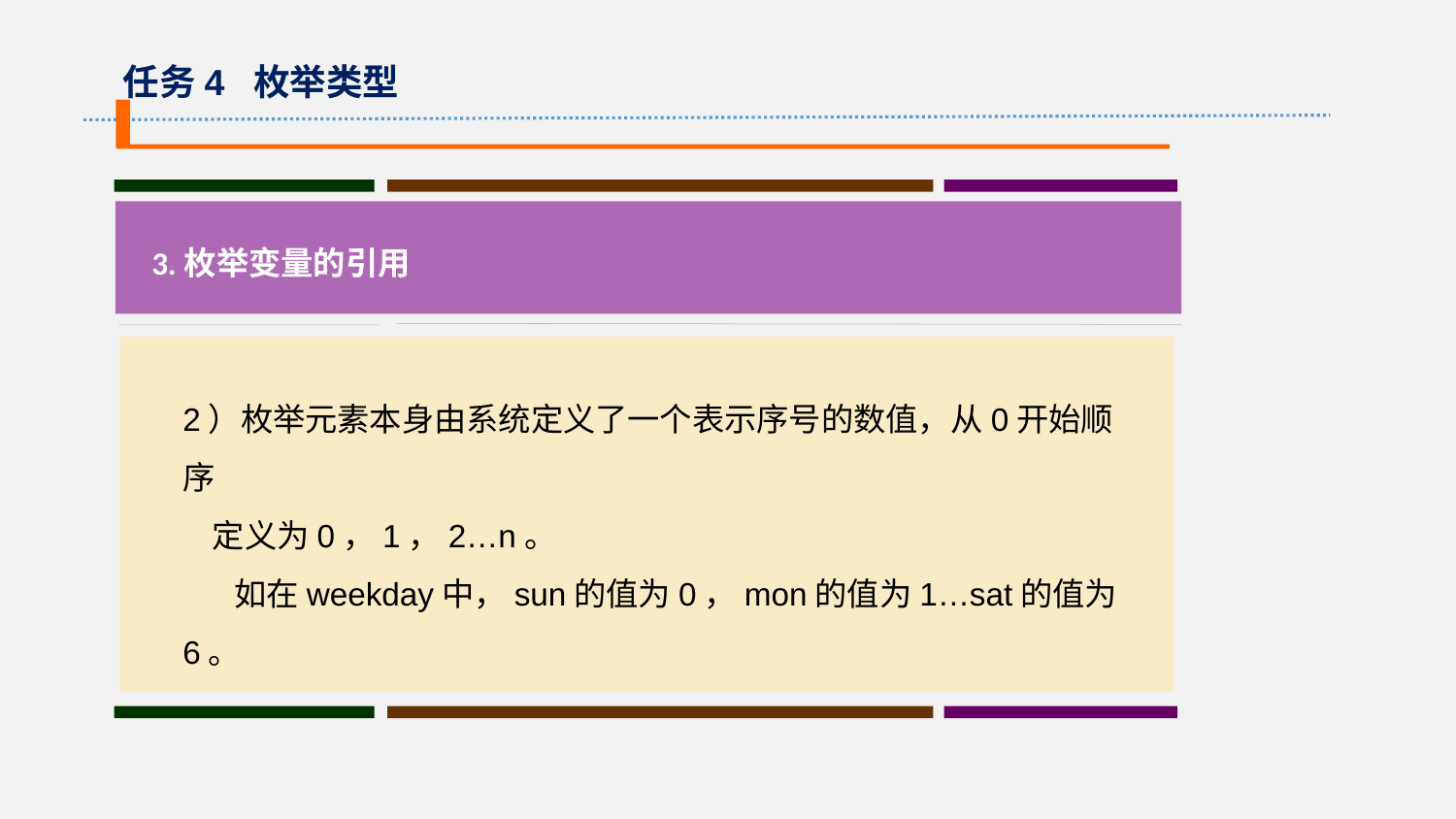

任务4  枚举类型

3.枚举变量的引用

2）枚举元素本身由系统定义了一个表示序号的数值，从0开始顺序
   定义为0，1，2…n。
      如在weekday中，sun的值为0，mon的值为1…sat的值为6。